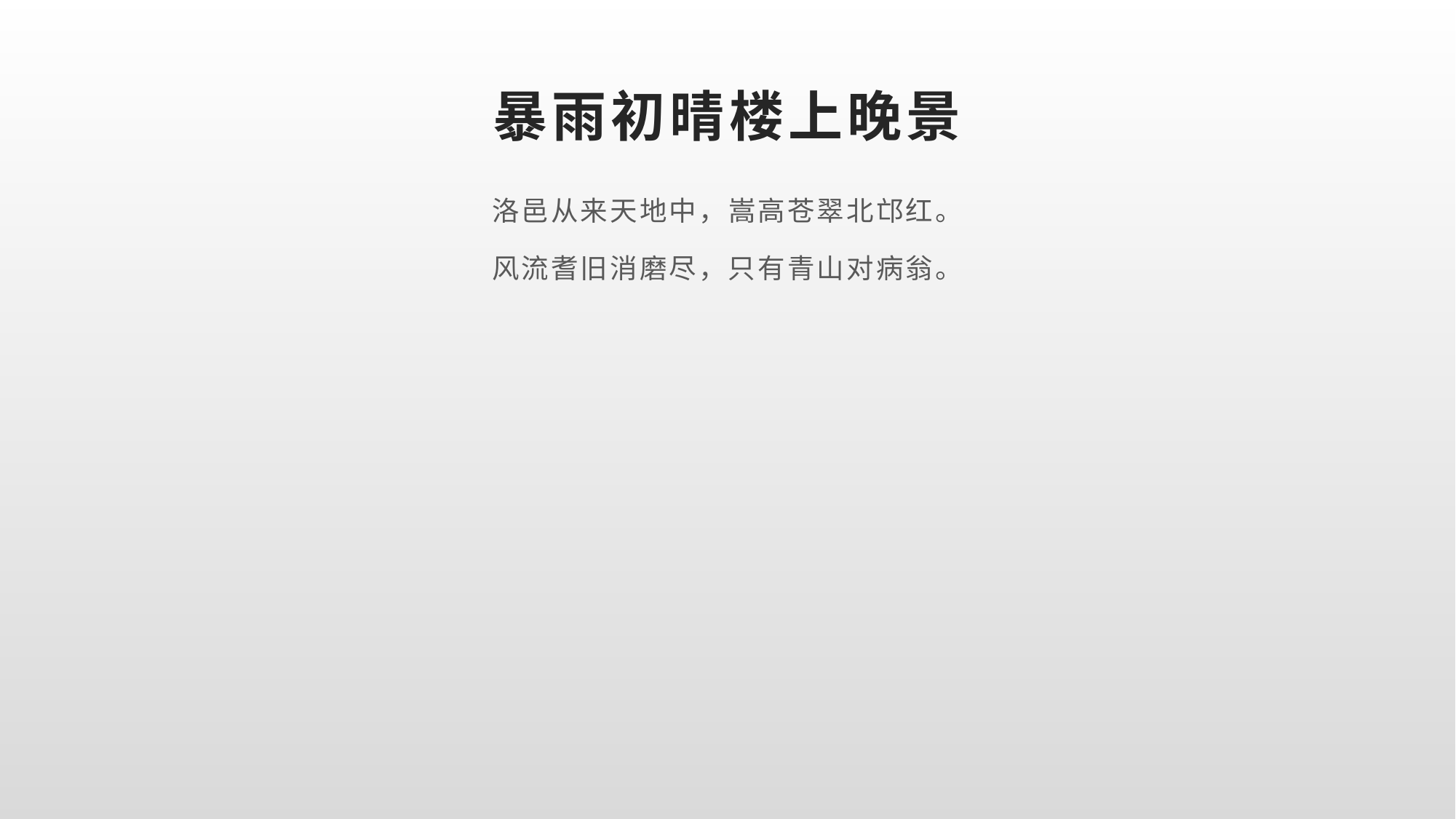

# 暴雨初晴楼上晚景
洛邑从来天地中，嵩高苍翠北邙红。
风流耆旧消磨尽，只有青山对病翁。